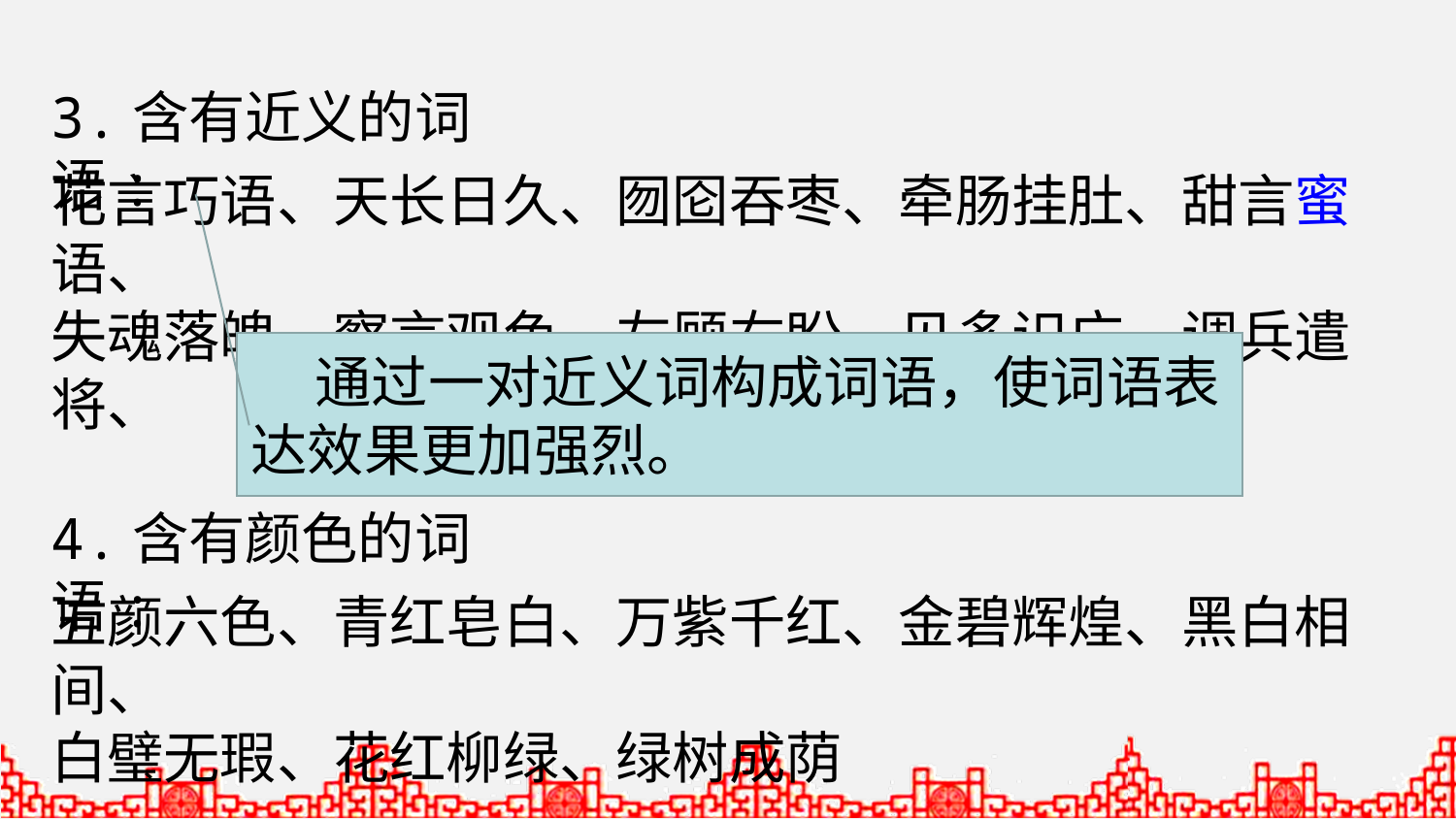

3.含有近义的词语:
花言巧语、天长日久、囫囵吞枣、牵肠挂肚、甜言蜜语、
失魂落魄、察言观色、左顾右盼、见多识广、调兵遣将、
    通过一对近义词构成词语，使词语表达效果更加强烈。
4.含有颜色的词语:
五颜六色、青红皂白、万紫千红、金碧辉煌、黑白相间、
白璧无瑕、花红柳绿、绿树成荫